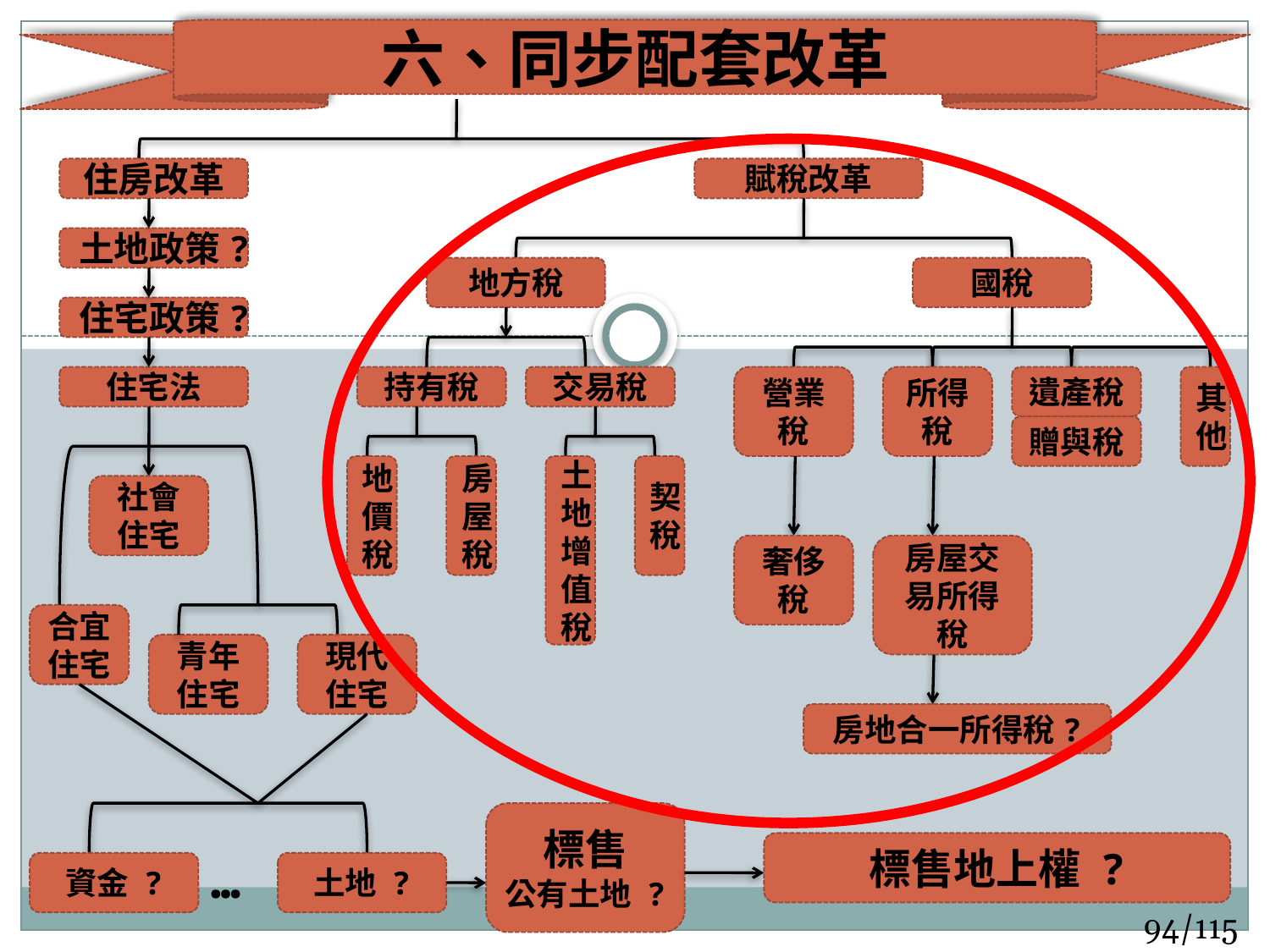

六、同步配套改革

住房改革
賦稅改革
土地政策?
地方稅
國稅

住宅政策?

住宅法
持有稅
交易稅
營業稅
所得稅
遺產稅
其他

贈與稅

地價稅
房屋稅
土地增值稅
契稅
社會
住宅
奢侈稅
房屋交易所得稅

合宜住宅
青年
住宅
現代住宅

房地合一所得稅?
標售
公有土地 ?
標售地上權 ?
…
資金 ?
土地 ?
94/115